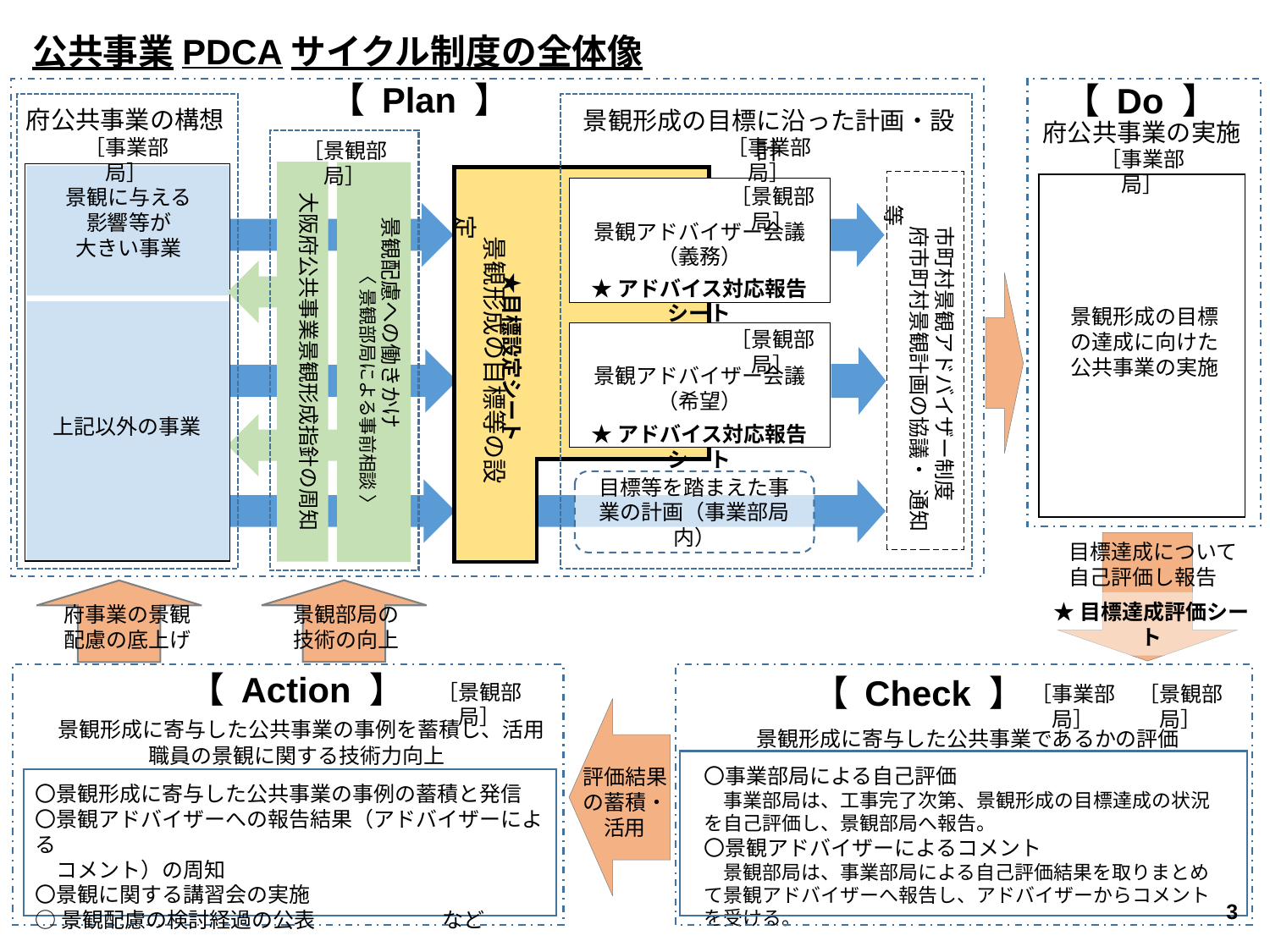

公共事業PDCAサイクル制度の全体像
【 Plan 】
【 Do 】

府公共事業の構想
景観形成の目標に沿った計画・設計
府公共事業の実施
［事業部局］
［事業部局］

［景観部局］
［事業部局］
大阪府公共事業景観形成指針の周知
　　景観配慮への働きかけ
　　　〈 景観部局による事前相談 〉

　　市町村景観アドバイザー制度
　　府市町村景観計画の協議・  通知　等

［景観部局］
景観に与える
影響等が
大きい事業

景観アドバイザー会議
（義務）
　　　★目標設定シート

　景観形成の目標等の設定

★アドバイス対応報告シート

景観形成の目標
の達成に向けた
公共事業の実施

［景観部局］

景観アドバイザー会議
（希望）

上記以外の事業

★アドバイス対応報告シート
目標等を踏まえた事業の計画（事業部局内）

目標達成について
自己評価し報告

★目標達成評価シート
府事業の景観
配慮の底上げ
景観部局の
技術の向上
【 Action 】

【 Check 】
［景観部局］
［事業部局］
［景観部局］

景観形成に寄与した公共事業の事例を蓄積し、活用
景観形成に寄与した公共事業であるかの評価
職員の景観に関する技術力向上

〇事業部局による自己評価
　事業部局は、工事完了次第、景観形成の目標達成の状況を自己評価し、景観部局へ報告。
〇景観アドバイザーによるコメント
　景観部局は、事業部局による自己評価結果を取りまとめて景観アドバイザーへ報告し、アドバイザーからコメントを受ける。
評価結果
の蓄積・活用

〇景観形成に寄与した公共事業の事例の蓄積と発信
〇景観アドバイザーへの報告結果（アドバイザーによる
　コメント）の周知
〇景観に関する講習会の実施
○景観配慮の検討経過の公表　　　　　　など
3